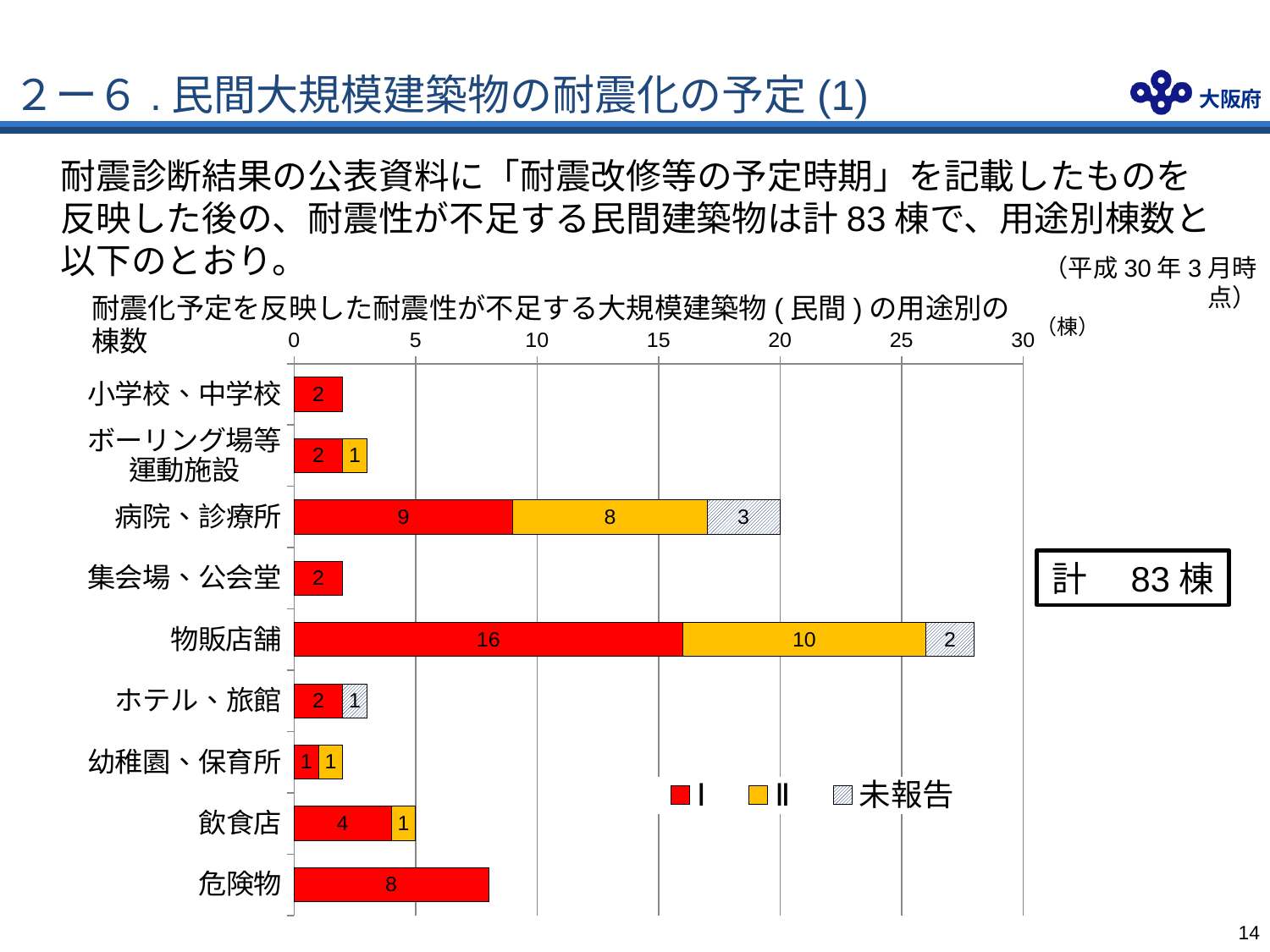

# ２ー６.民間大規模建築物の耐震化の予定(1)
耐震診断結果の公表資料に「耐震改修等の予定時期」を記載したものを反映した後の、耐震性が不足する民間建築物は計83棟で、用途別棟数と以下のとおり。
（平成30年3月時点）
耐震化予定を反映した耐震性が不足する大規模建築物(民間)の用途別の棟数
（棟）

### Chart

| Category | Ⅰ | Ⅱ | 未報告 |
|---|---|---|---|
| 小学校、中学校 | 2.0 | None | None |
| ボーリング場等
運動施設 | 2.0 | 1.0 | None |
| 病院、診療所 | 9.0 | 8.0 | 3.0 |
| 集会場、公会堂 | 2.0 | None | None |
| 物販店舗 | 16.0 | 10.0 | 2.0 |
| ホテル、旅館 | 2.0 | None | 1.0 |
| 幼稚園、保育所 | 1.0 | 1.0 | None |
| 飲食店 | 4.0 | 1.0 | None |
| 危険物 | 8.0 | None | None |
計　83棟
14